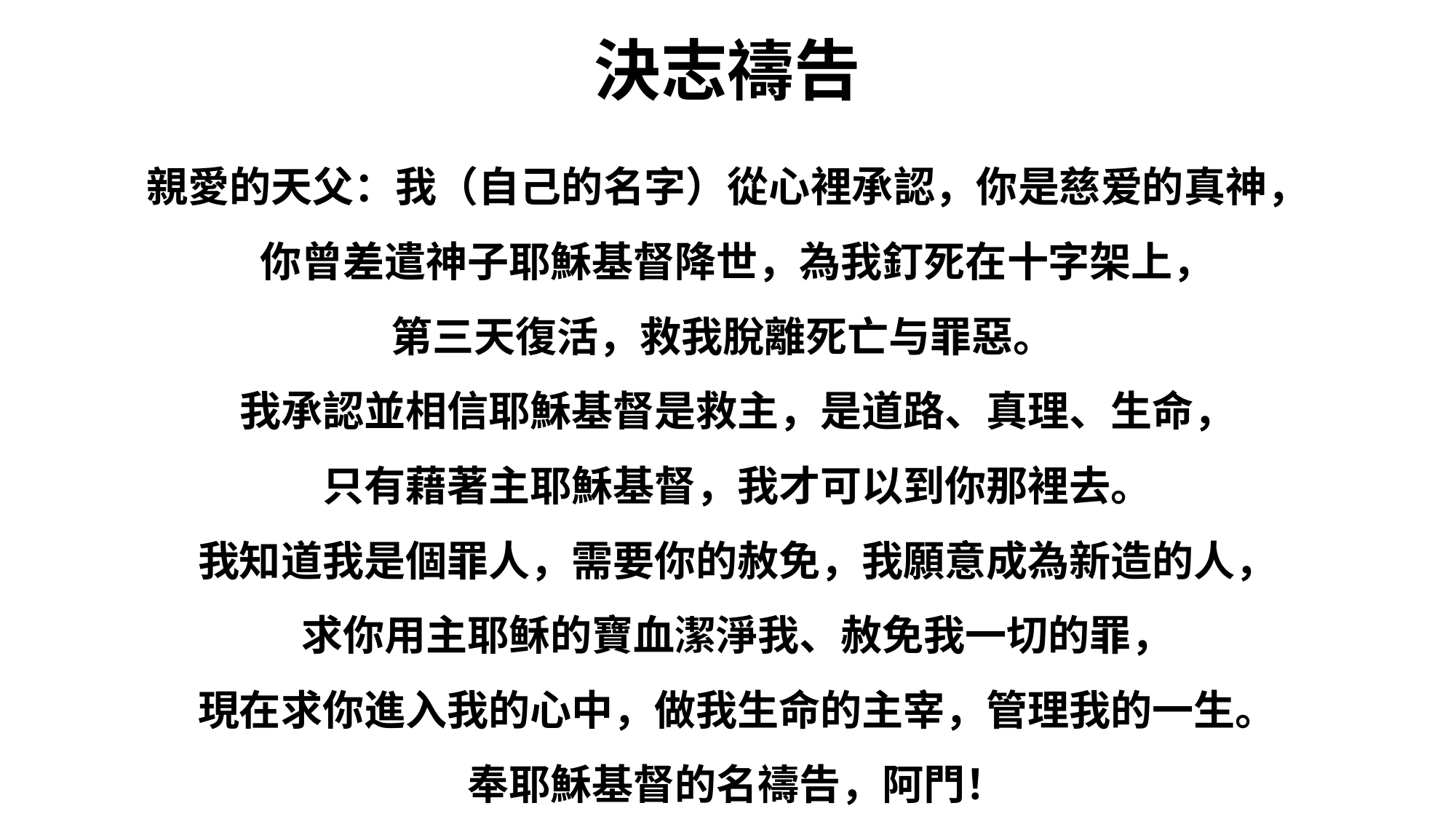

# 決志禱告
親愛的天父：我（自己的名字）從心裡承認，你是慈爱的真神，
​ 你曾差遣神子耶穌基督降世，為我釘死在十字架上，
第三天復活，救我脫離死亡与罪惡。
​ 我承認並相信耶穌基督是救主，是道路、真理、生命，
​ 只有藉著主耶穌基督，我才可以到你那裡去。
​ 我知道我是個罪人，需要你的赦免，我願意成為新造的人，
​ 求你用主耶稣的寶血潔淨我、赦免我一切的罪，
​ 現在求你進入我的心中，做我生命的主宰，管理我的一生。
​ 奉耶穌基督的名禱告，阿門！